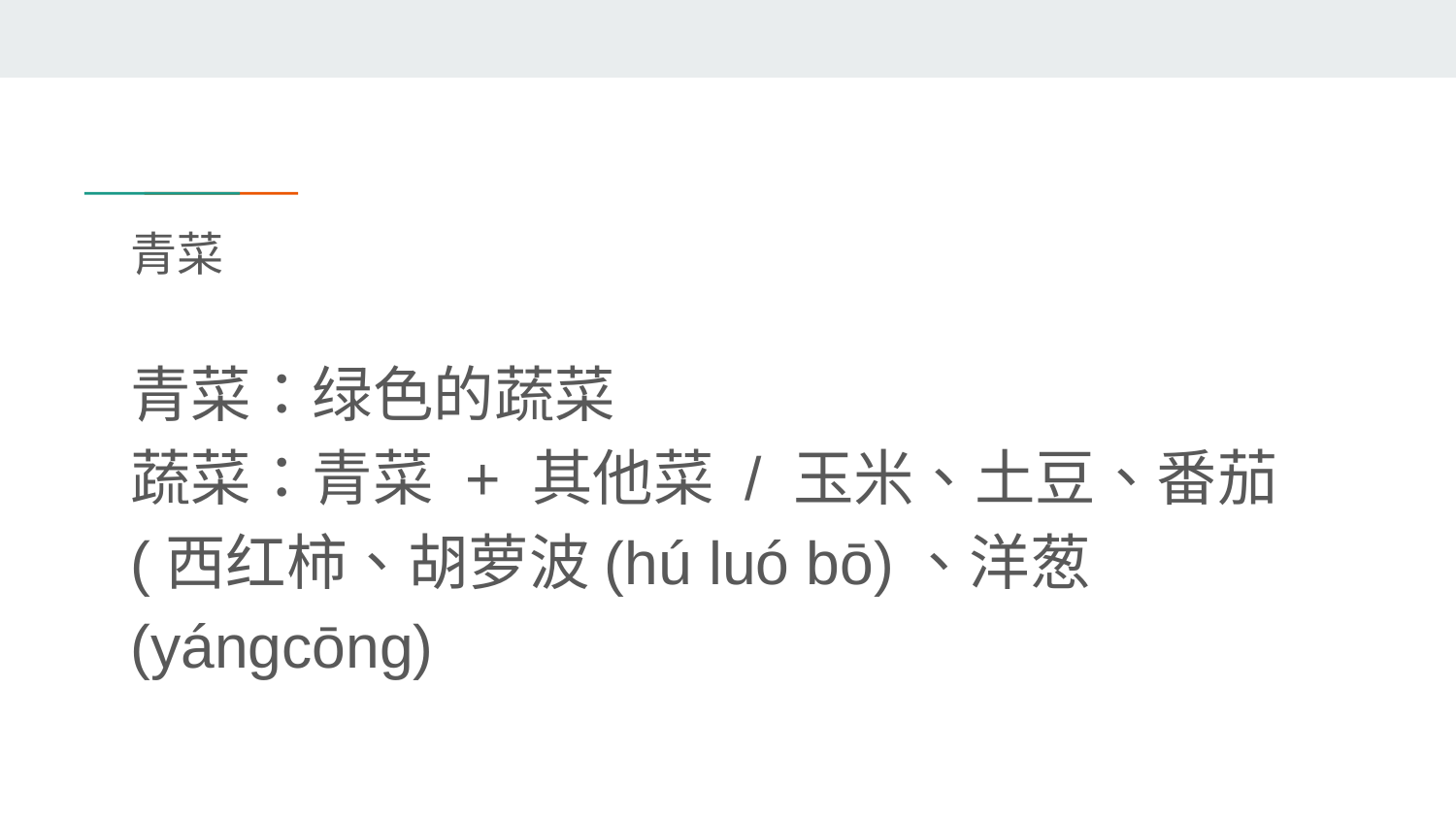

# 青菜
青菜：绿色的蔬菜
蔬菜：青菜 + 其他菜 / 玉米、土豆、番茄(西红柿、胡萝波(hú luó bō)、洋葱(yángcōng)